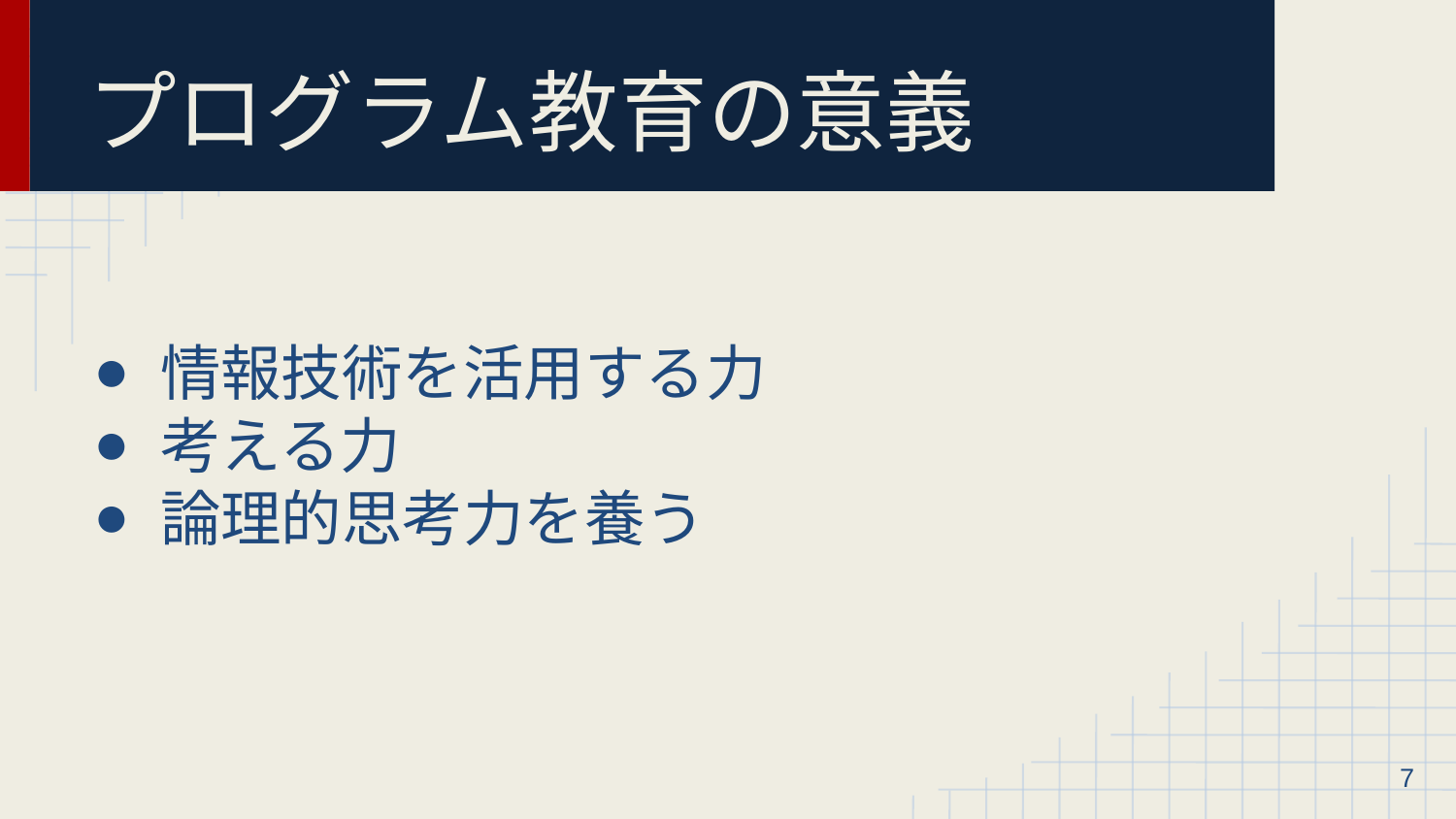

# プログラム教育の意義

情報技術を活用する力
考える力
論理的思考力を養う

7